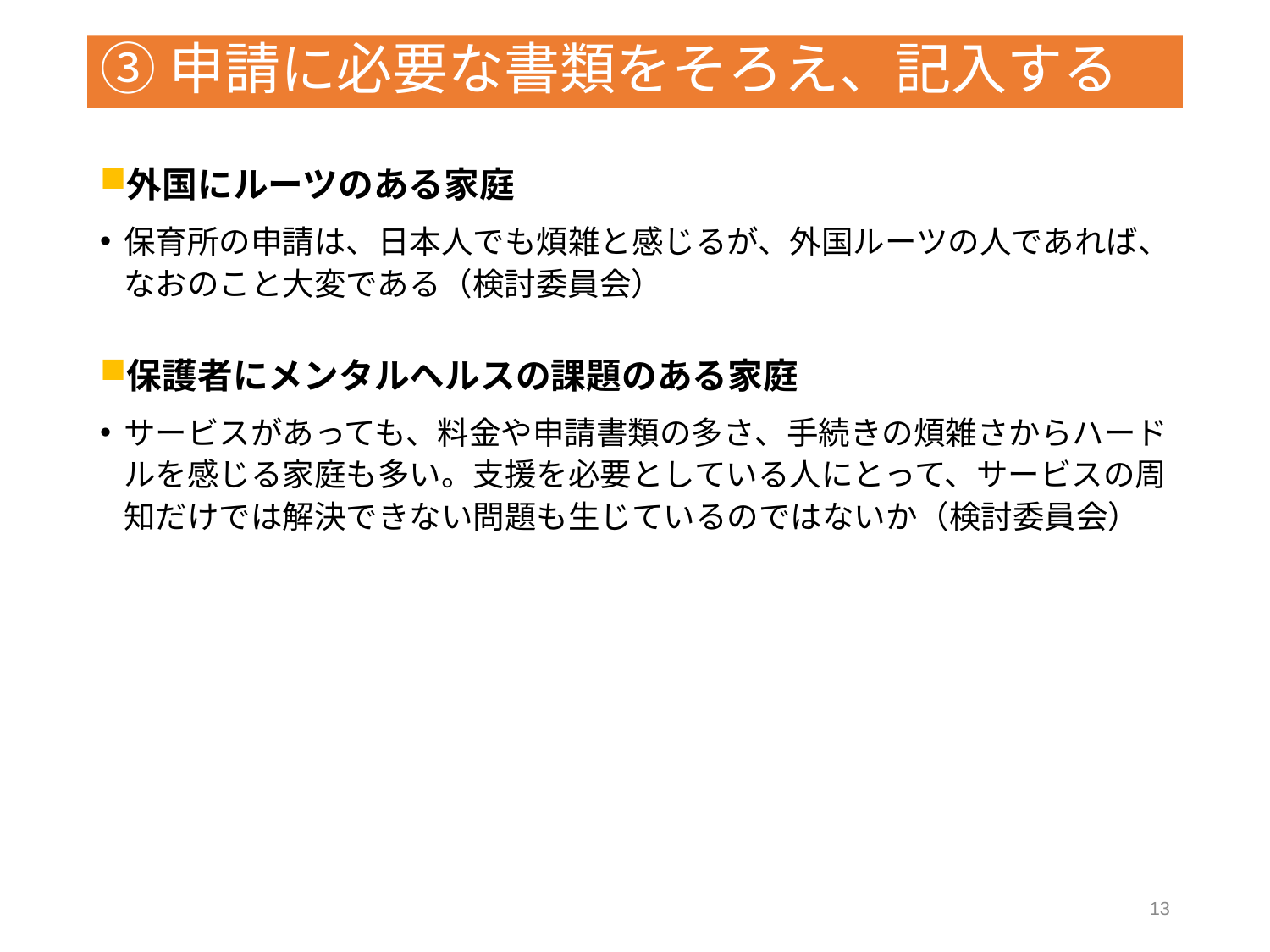

# ③申請に必要な書類をそろえ、記入する

外国にルーツのある家庭
保育所の申請は、日本人でも煩雑と感じるが、外国ルーツの人であれば、なおのこと大変である（検討委員会）

保護者にメンタルヘルスの課題のある家庭
サービスがあっても、料金や申請書類の多さ、手続きの煩雑さからハードルを感じる家庭も多い。支援を必要としている人にとって、サービスの周知だけでは解決できない問題も生じているのではないか（検討委員会）
13